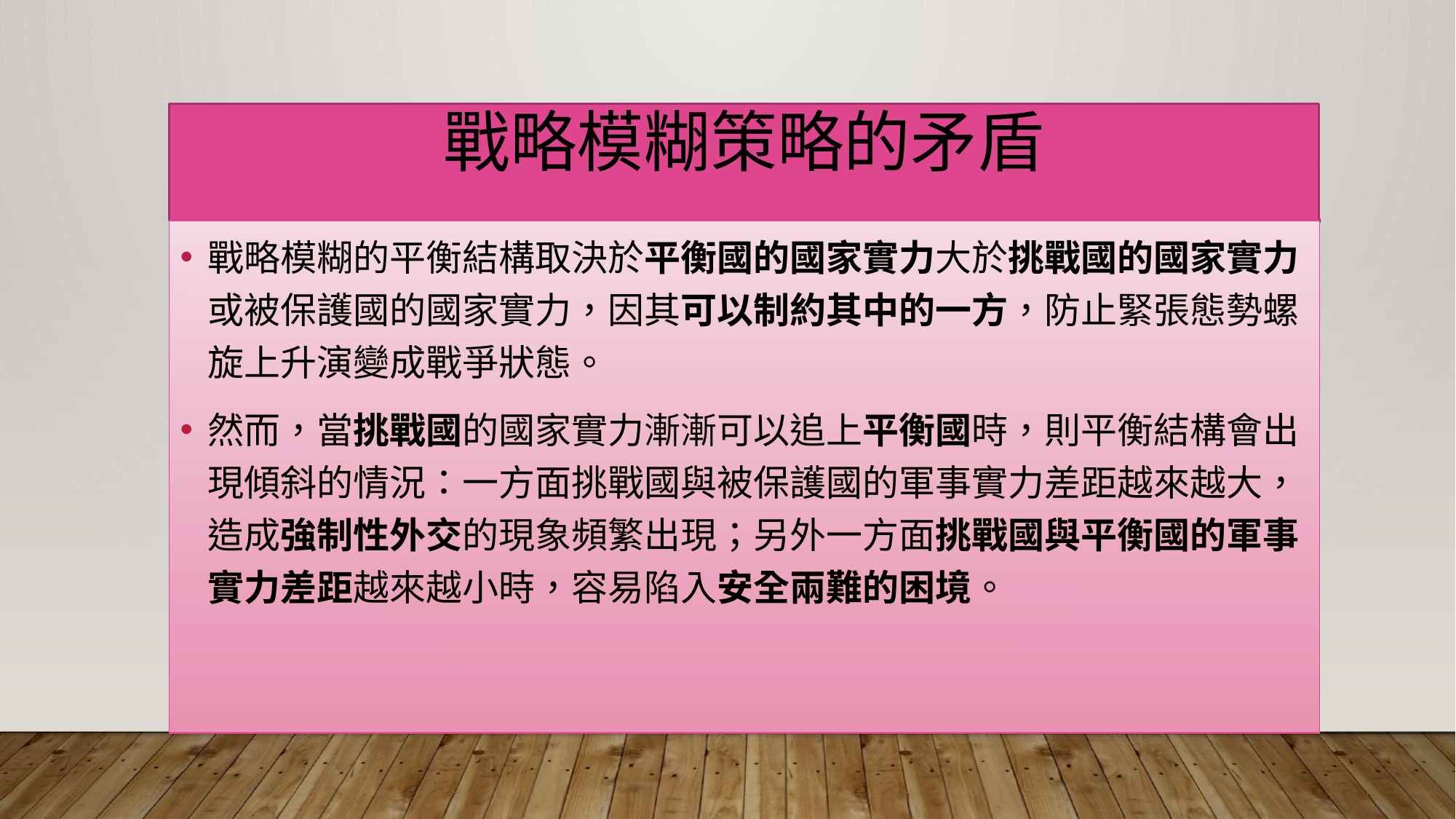

# 戰略模糊策略的矛盾
戰略模糊的平衡結構取決於平衡國的國家實力大於挑戰國的國家實力或被保護國的國家實力，因其可以制約其中的一方，防止緊張態勢螺旋上升演變成戰爭狀態。
然而，當挑戰國的國家實力漸漸可以追上平衡國時，則平衡結構會出現傾斜的情況：一方面挑戰國與被保護國的軍事實力差距越來越大，造成強制性外交的現象頻繁出現；另外一方面挑戰國與平衡國的軍事實力差距越來越小時，容易陷入安全兩難的困境。